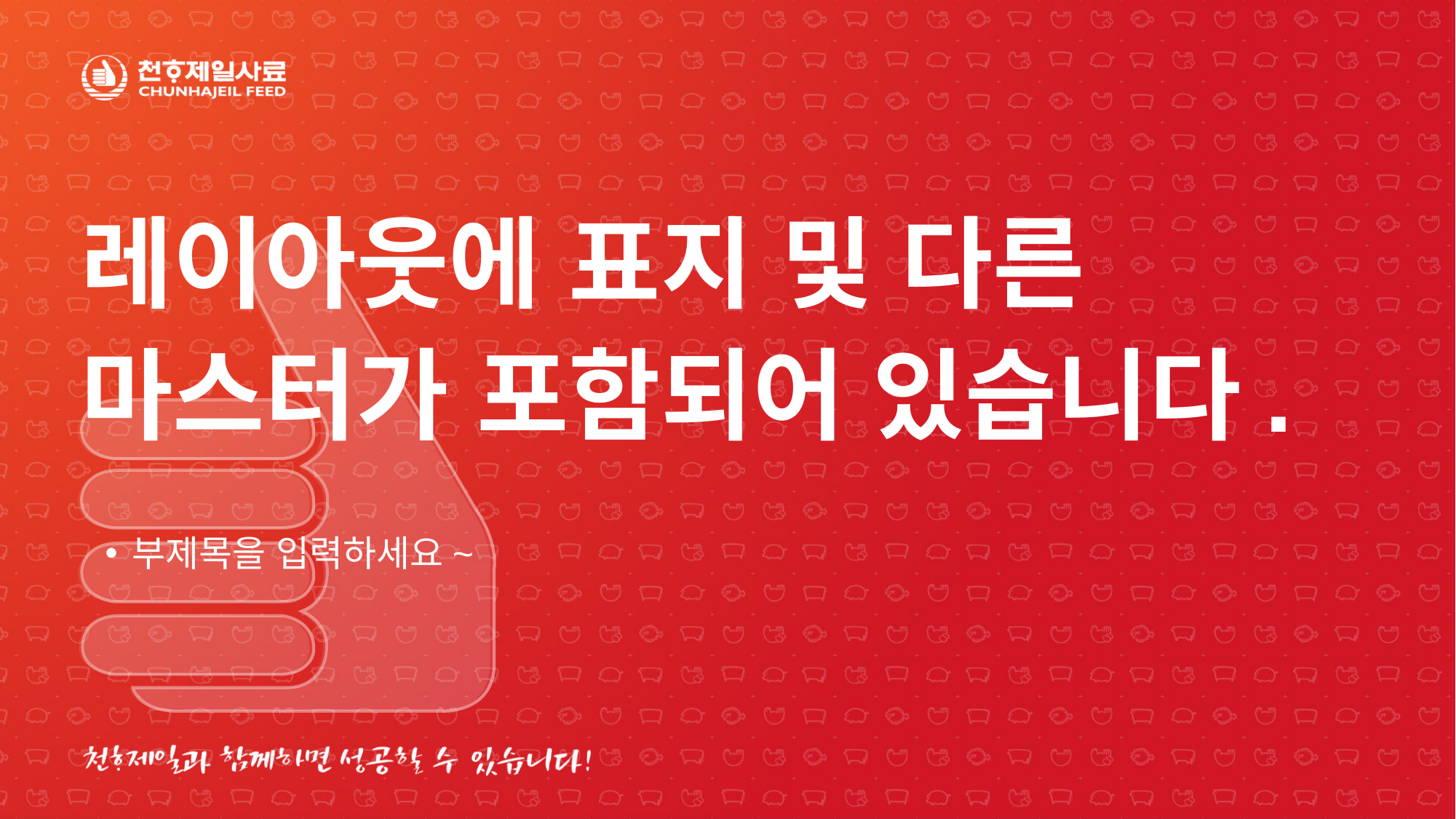

# 레이아웃에 표지 및 다른 마스터가 포함되어 있습니다.
부제목을 입력하세요~